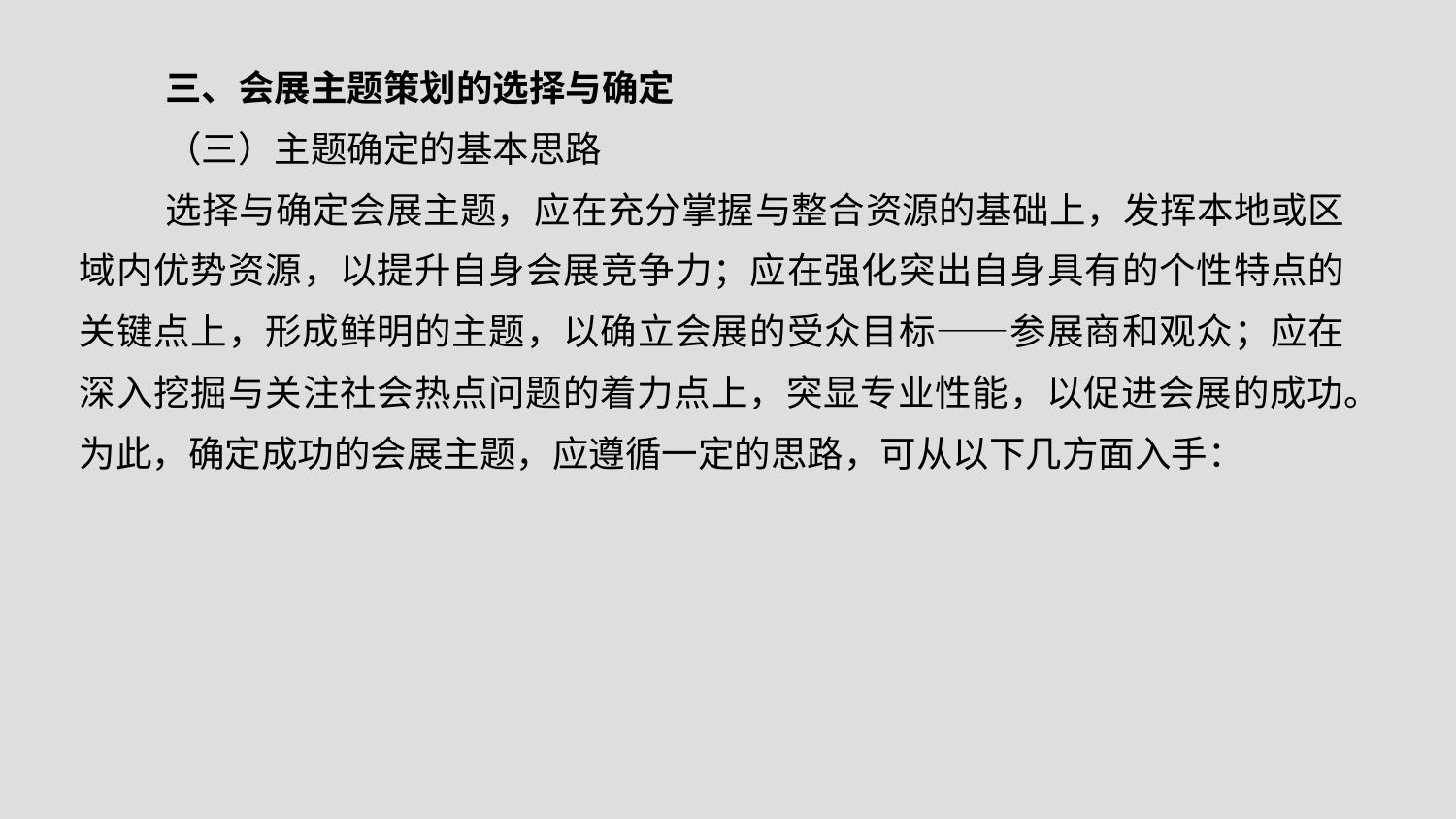

三、会展主题策划的选择与确定
（三）主题确定的基本思路
选择与确定会展主题，应在充分掌握与整合资源的基础上，发挥本地或区域内优势资源，以提升自身会展竞争力；应在强化突出自身具有的个性特点的关键点上，形成鲜明的主题，以确立会展的受众目标——参展商和观众；应在深入挖掘与关注社会热点问题的着力点上，突显专业性能，以促进会展的成功。为此，确定成功的会展主题，应遵循一定的思路，可从以下几方面入手：